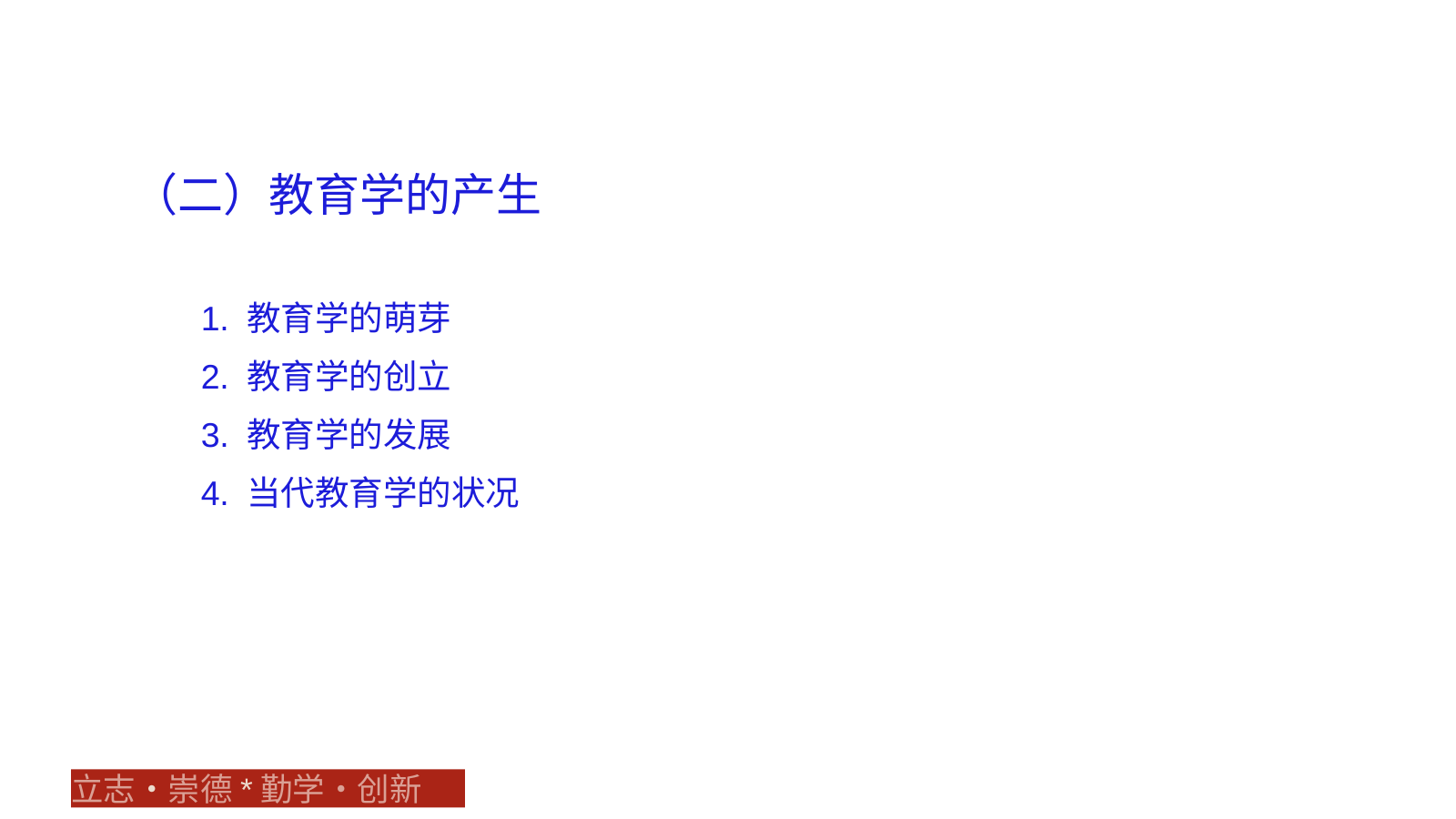

（二）教育学的产生
1. 教育学的萌芽
2. 教育学的创立
3. 教育学的发展
4. 当代教育学的状况
立志•崇德*勤学•创新